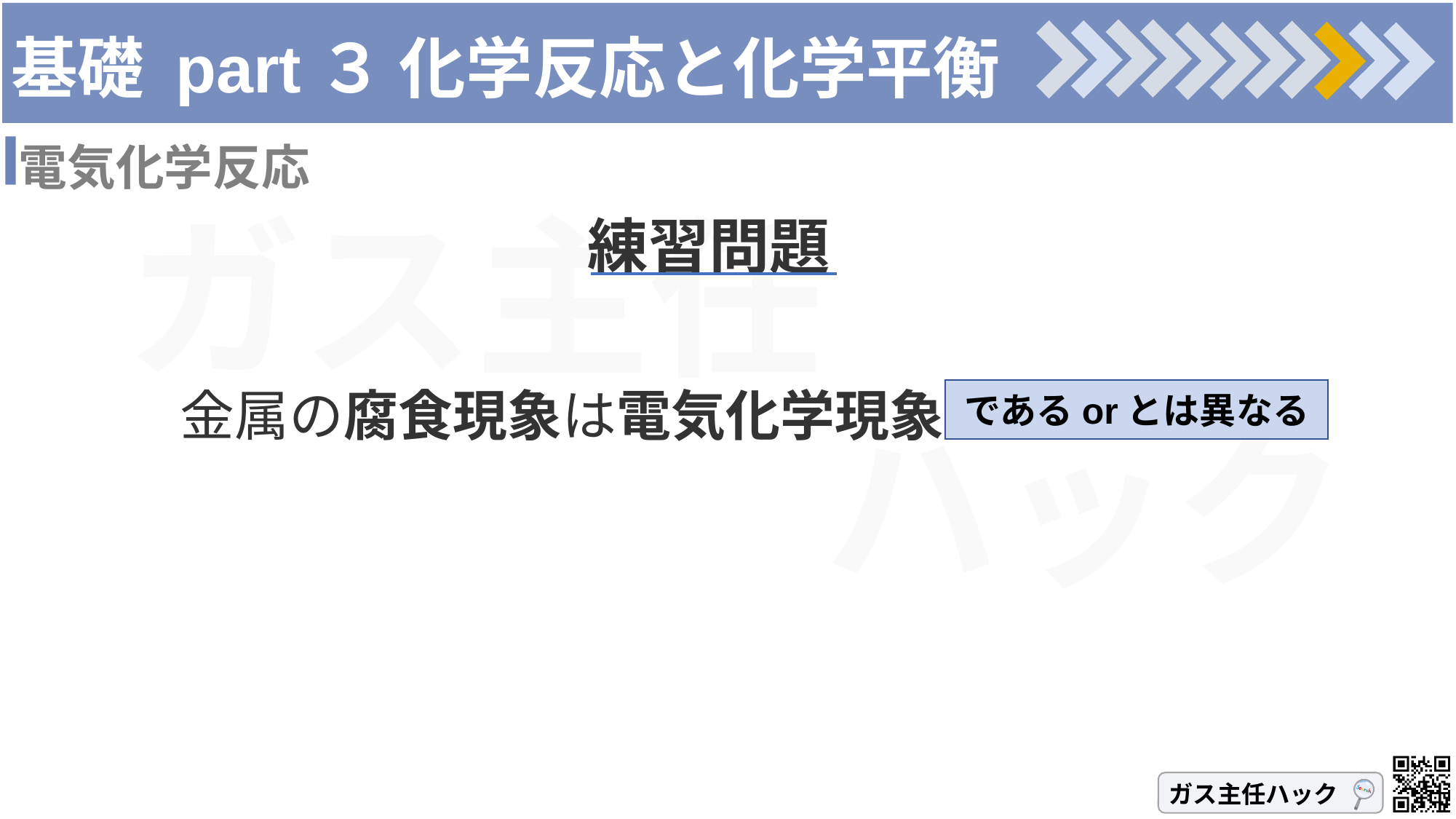

# 基礎 part３ 化学反応と化学平衡

電気化学反応

練習問題
金属の腐食現象は電気化学現象である
であるorとは異なる